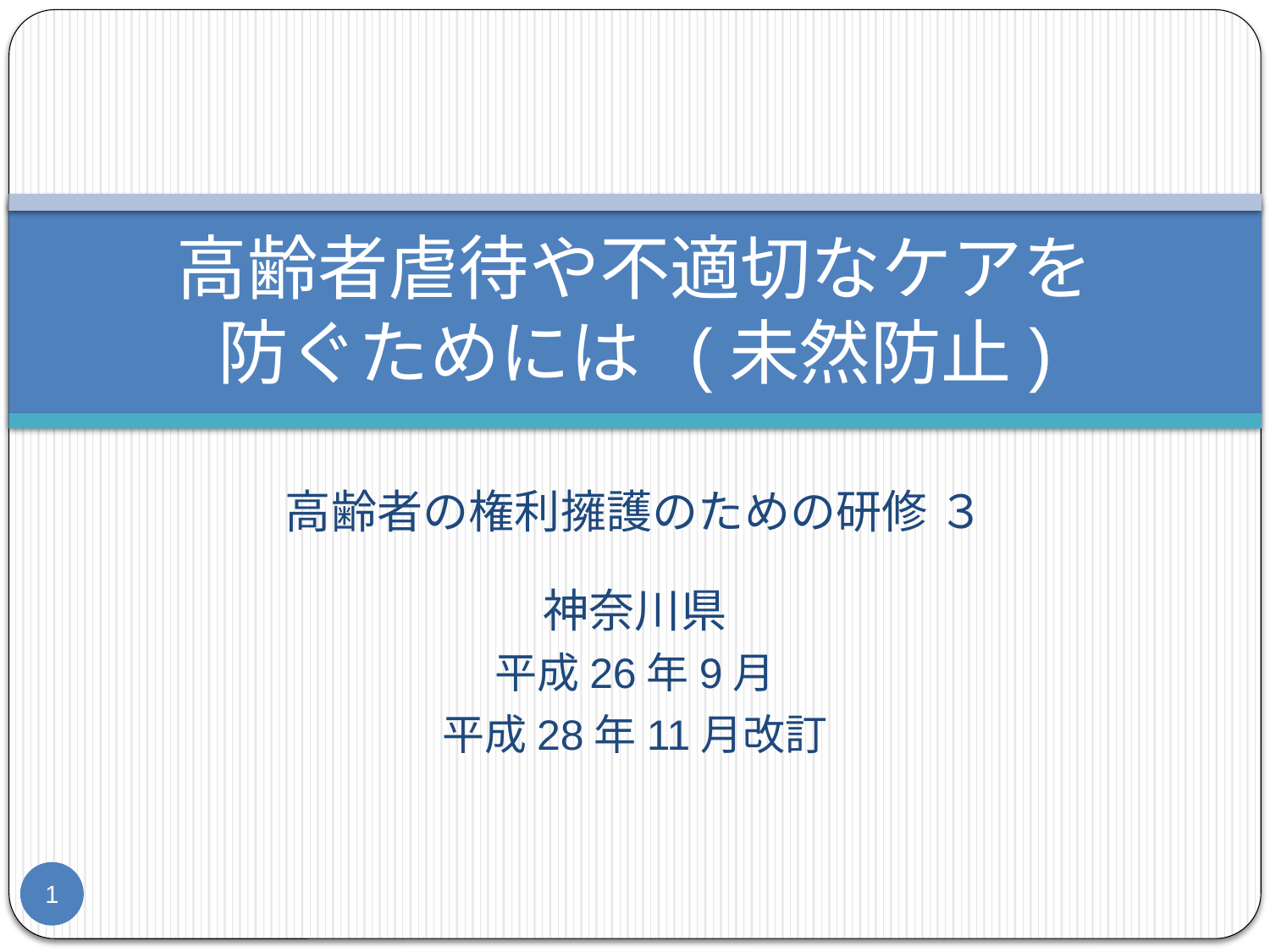

# 高齢者虐待や不適切なケアを 防ぐためには  (未然防止)
高齢者の権利擁護のための研修 ３

神奈川県
平成26年9月
平成28年11月改訂

1